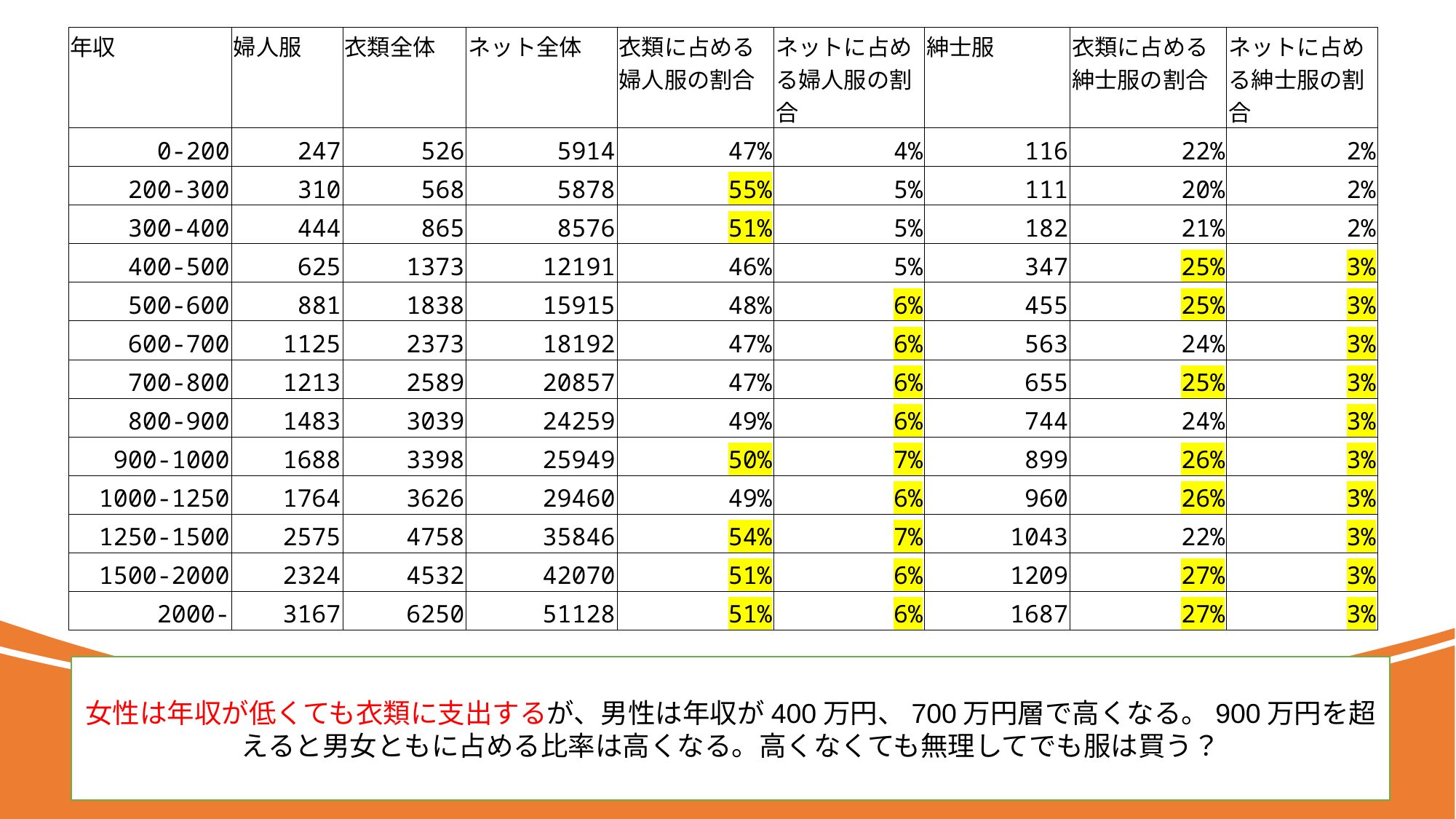

| 年収 | 婦人服 | 衣類全体 | ネット全体 | 衣類に占める婦人服の割合 | ネットに占める婦人服の割合 | 紳士服 | 衣類に占める紳士服の割合 | ネットに占める紳士服の割合 |
| --- | --- | --- | --- | --- | --- | --- | --- | --- |
| 0-200 | 247 | 526 | 5914 | 47% | 4% | 116 | 22% | 2% |
| 200-300 | 310 | 568 | 5878 | 55% | 5% | 111 | 20% | 2% |
| 300-400 | 444 | 865 | 8576 | 51% | 5% | 182 | 21% | 2% |
| 400-500 | 625 | 1373 | 12191 | 46% | 5% | 347 | 25% | 3% |
| 500-600 | 881 | 1838 | 15915 | 48% | 6% | 455 | 25% | 3% |
| 600-700 | 1125 | 2373 | 18192 | 47% | 6% | 563 | 24% | 3% |
| 700-800 | 1213 | 2589 | 20857 | 47% | 6% | 655 | 25% | 3% |
| 800-900 | 1483 | 3039 | 24259 | 49% | 6% | 744 | 24% | 3% |
| 900-1000 | 1688 | 3398 | 25949 | 50% | 7% | 899 | 26% | 3% |
| 1000-1250 | 1764 | 3626 | 29460 | 49% | 6% | 960 | 26% | 3% |
| 1250-1500 | 2575 | 4758 | 35846 | 54% | 7% | 1043 | 22% | 3% |
| 1500-2000 | 2324 | 4532 | 42070 | 51% | 6% | 1209 | 27% | 3% |
| 2000- | 3167 | 6250 | 51128 | 51% | 6% | 1687 | 27% | 3% |
女性は年収が低くても衣類に支出するが、男性は年収が400万円、700万円層で高くなる。900万円を超えると男女ともに占める比率は高くなる。高くなくても無理してでも服は買う？